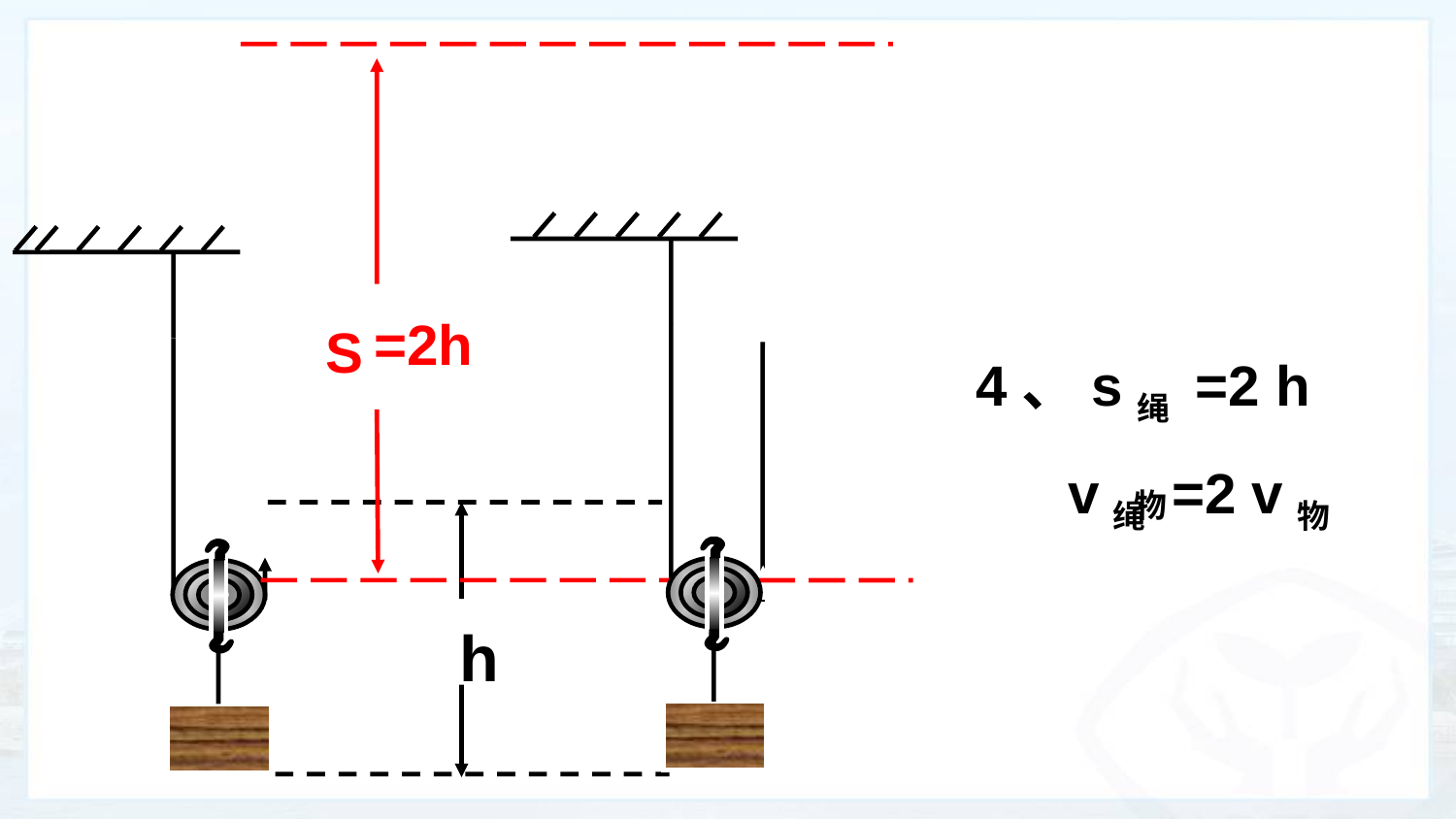

=2h
S
4、s绳 =2 h物

v绳 =2 v物

h